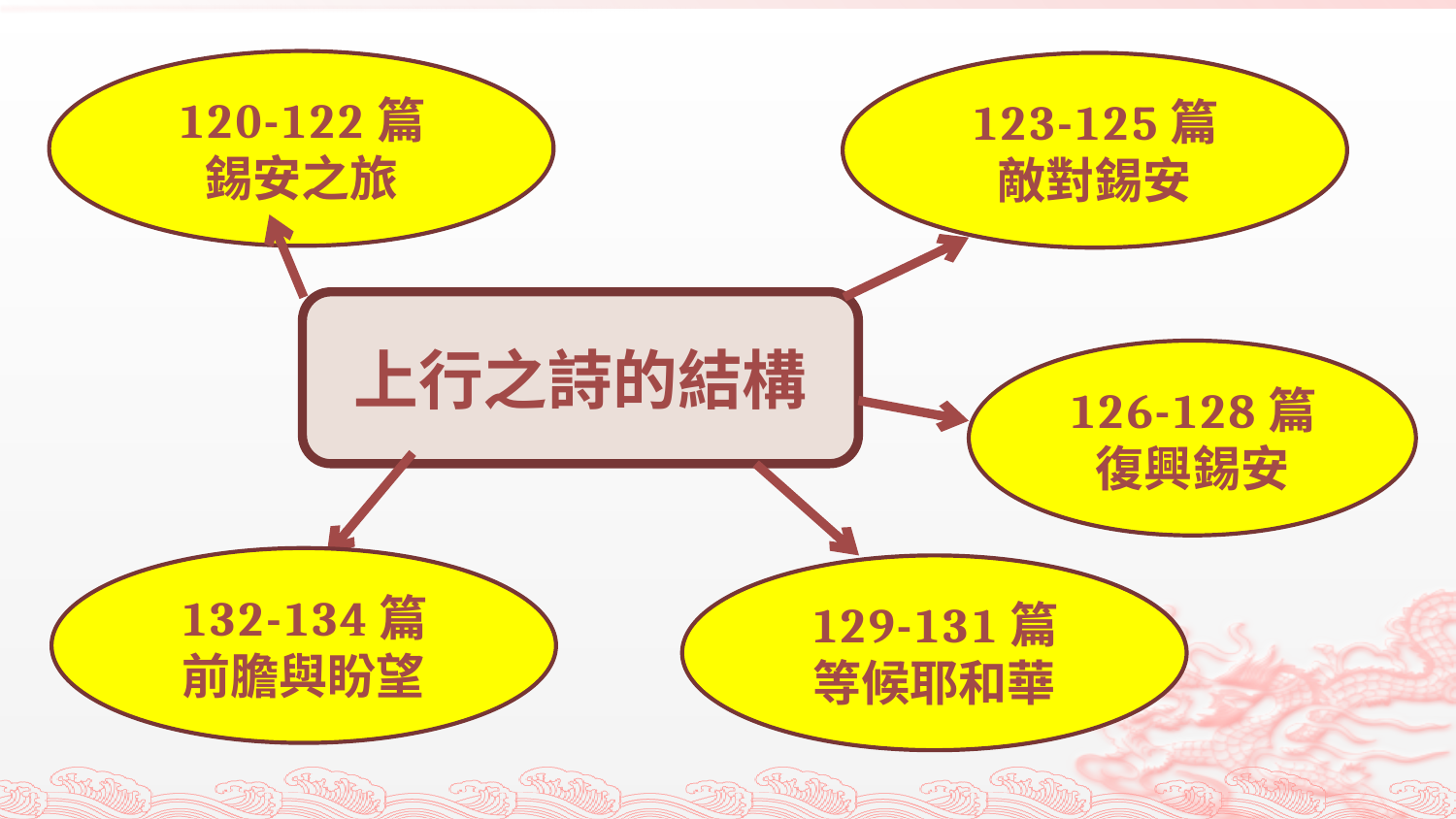

120-122篇
錫安之旅
123-125篇
敵對錫安
上行之詩的結構
126-128篇
復興錫安
132-134篇
前膽與盼望
129-131篇
等候耶和華